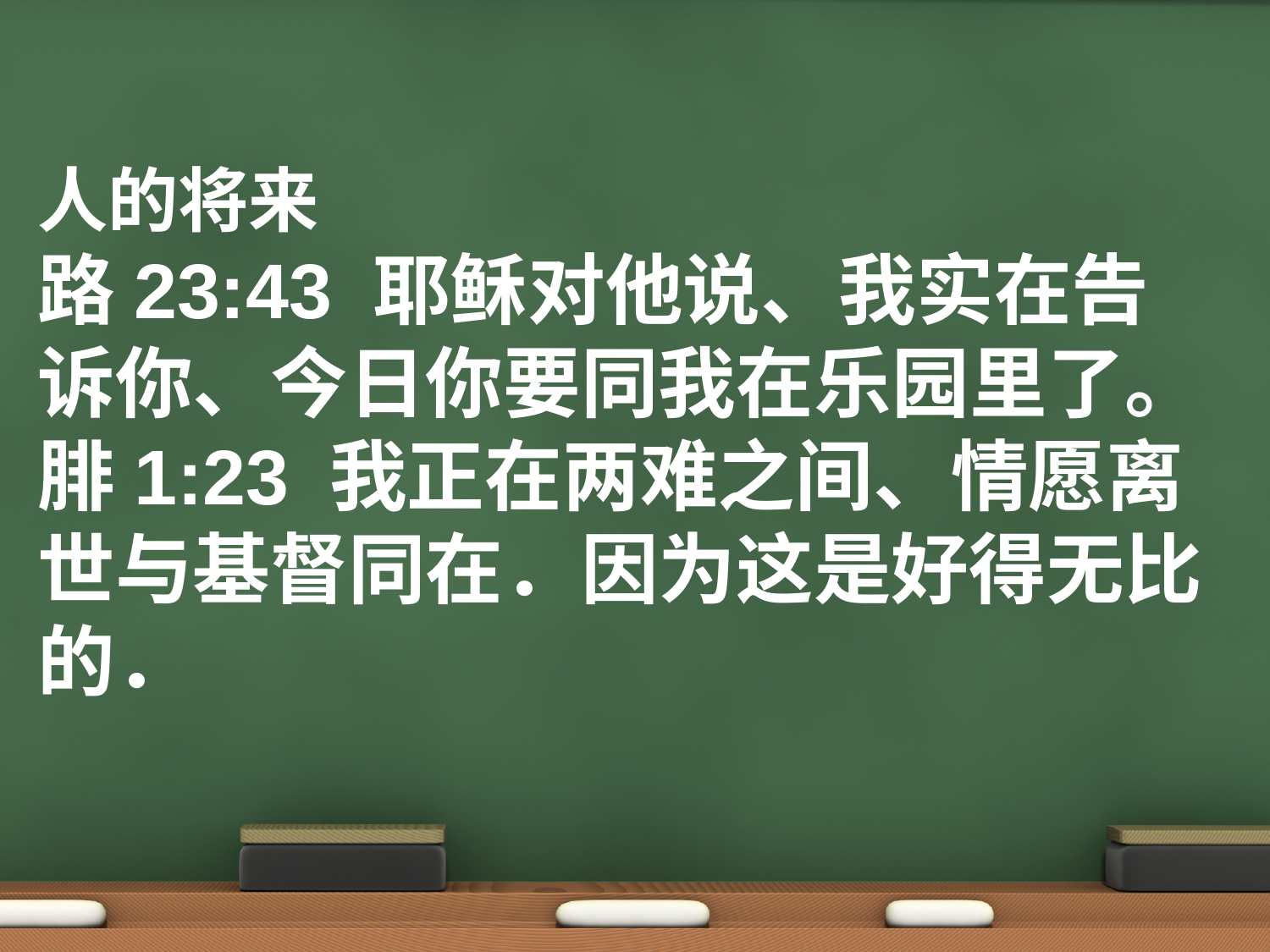

人的将来
路23:43 耶稣对他说、我实在告诉你、今日你要同我在乐园里了。
腓1:23 我正在两难之间、情愿离世与基督同在．因为这是好得无比的．